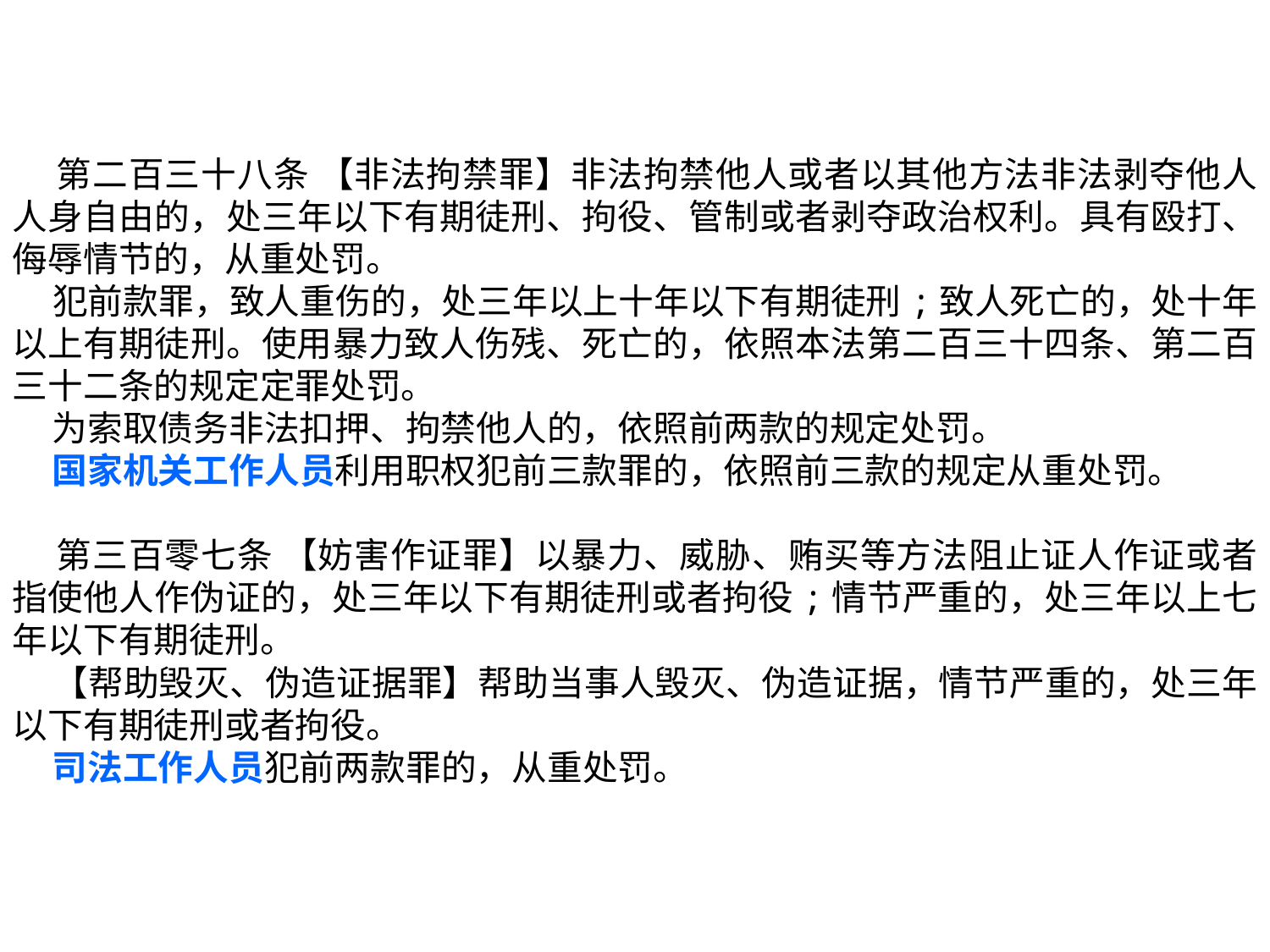

第二百三十八条 【非法拘禁罪】非法拘禁他人或者以其他方法非法剥夺他人人身自由的，处三年以下有期徒刑、拘役、管制或者剥夺政治权利。具有殴打、侮辱情节的，从重处罚。
    犯前款罪，致人重伤的，处三年以上十年以下有期徒刑;致人死亡的，处十年以上有期徒刑。使用暴力致人伤残、死亡的，依照本法第二百三十四条、第二百三十二条的规定定罪处罚。
    为索取债务非法扣押、拘禁他人的，依照前两款的规定处罚。
    国家机关工作人员利用职权犯前三款罪的，依照前三款的规定从重处罚。

    第三百零七条 【妨害作证罪】以暴力、威胁、贿买等方法阻止证人作证或者指使他人作伪证的，处三年以下有期徒刑或者拘役;情节严重的，处三年以上七年以下有期徒刑。
    【帮助毁灭、伪造证据罪】帮助当事人毁灭、伪造证据，情节严重的，处三年以下有期徒刑或者拘役。
    司法工作人员犯前两款罪的，从重处罚。